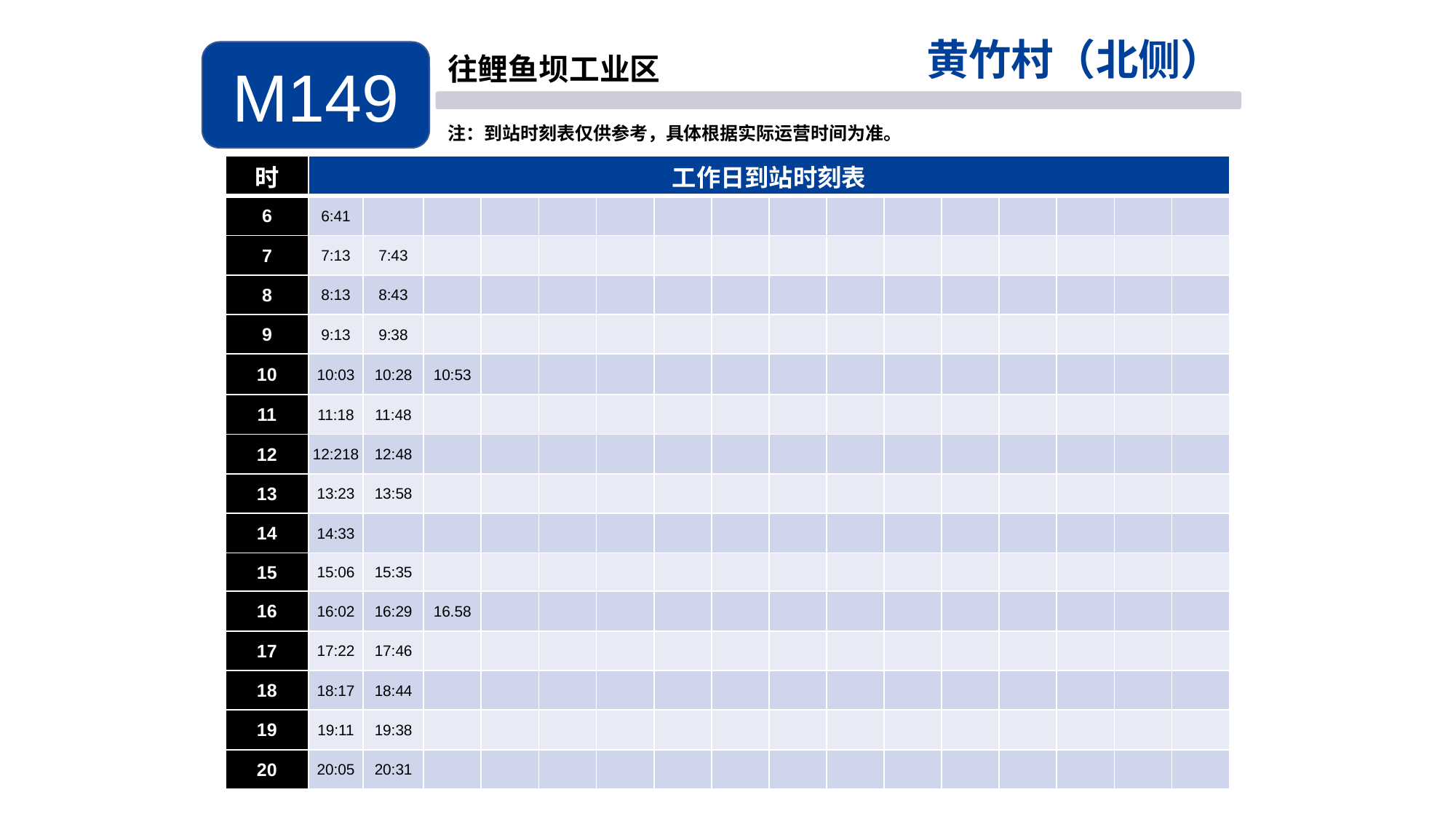

黄竹村（北侧）
M149
往鲤鱼坝工业区

注：到站时刻表仅供参考，具体根据实际运营时间为准。
| 时 | 工作日到站时刻表 |  |  |  |  |  |  |  |  |  |  |  |  |  |  |  |
| --- | --- | --- | --- | --- | --- | --- | --- | --- | --- | --- | --- | --- | --- | --- | --- | --- |
| 6 | 6:41 |  |  |  |  |  |  |  |  |  |  |  |  |  |  |  |
| 7 | 7:13 | 7:43 |  |  |  |  |  |  |  |  |  |  |  |  |  |  |
| 8 | 8:13 | 8:43 |  |  |  |  |  |  |  |  |  |  |  |  |  |  |
| 9 | 9:13 | 9:38 |  |  |  |  |  |  |  |  |  |  |  |  |  |  |
| 10 | 10:03 | 10:28 | 10:53 |  |  |  |  |  |  |  |  |  |  |  |  |  |
| 11 | 11:18 | 11:48 |  |  |  |  |  |  |  |  |  |  |  |  |  |  |
| 12 | 12:218 | 12:48 |  |  |  |  |  |  |  |  |  |  |  |  |  |  |
| 13 | 13:23 | 13:58 |  |  |  |  |  |  |  |  |  |  |  |  |  |  |
| 14 | 14:33 |  |  |  |  |  |  |  |  |  |  |  |  |  |  |  |
| 15 | 15:06 | 15:35 |  |  |  |  |  |  |  |  |  |  |  |  |  |  |
| 16 | 16:02 | 16:29 | 16.58 |  |  |  |  |  |  |  |  |  |  |  |  |  |
| 17 | 17:22 | 17:46 |  |  |  |  |  |  |  |  |  |  |  |  |  |  |
| 18 | 18:17 | 18:44 |  |  |  |  |  |  |  |  |  |  |  |  |  |  |
| 19 | 19:11 | 19:38 |  |  |  |  |  |  |  |  |  |  |  |  |  |  |
| 20 | 20:05 | 20:31 |  |  |  |  |  |  |  |  |  |  |  |  |  |  |